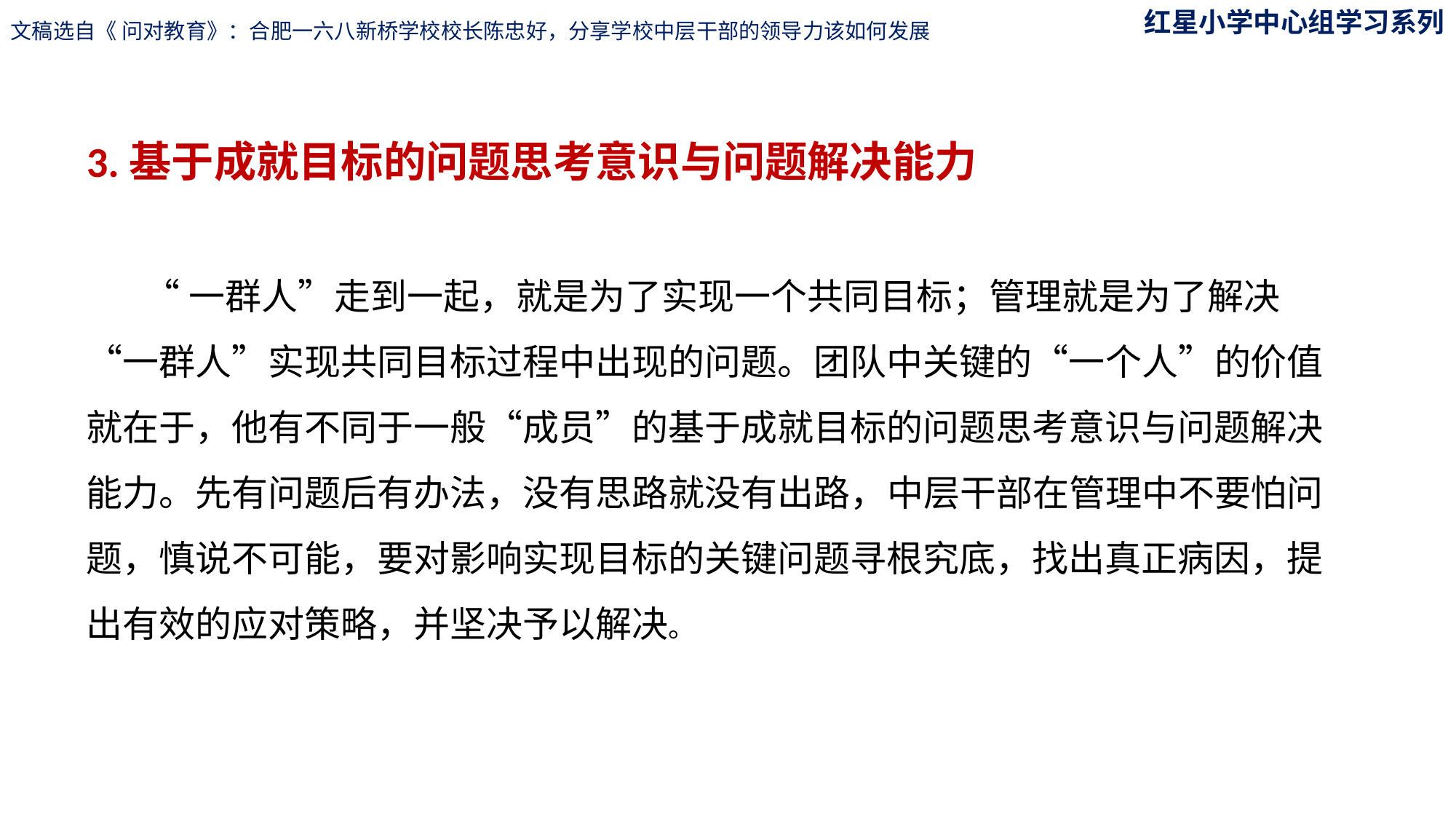

文稿选自《 问对教育》：合肥一六八新桥学校校长陈忠好，分享学校中层干部的领导力该如何发展
红星小学中心组学习系列
3.基于成就目标的问题思考意识与问题解决能力

       “一群人”走到一起，就是为了实现一个共同目标；管理就是为了解决“一群人”实现共同目标过程中出现的问题。团队中关键的“一个人”的价值就在于，他有不同于一般“成员”的基于成就目标的问题思考意识与问题解决能力。先有问题后有办法，没有思路就没有出路，中层干部在管理中不要怕问题，慎说不可能，要对影响实现目标的关键问题寻根究底，找出真正病因，提出有效的应对策略，并坚决予以解决。